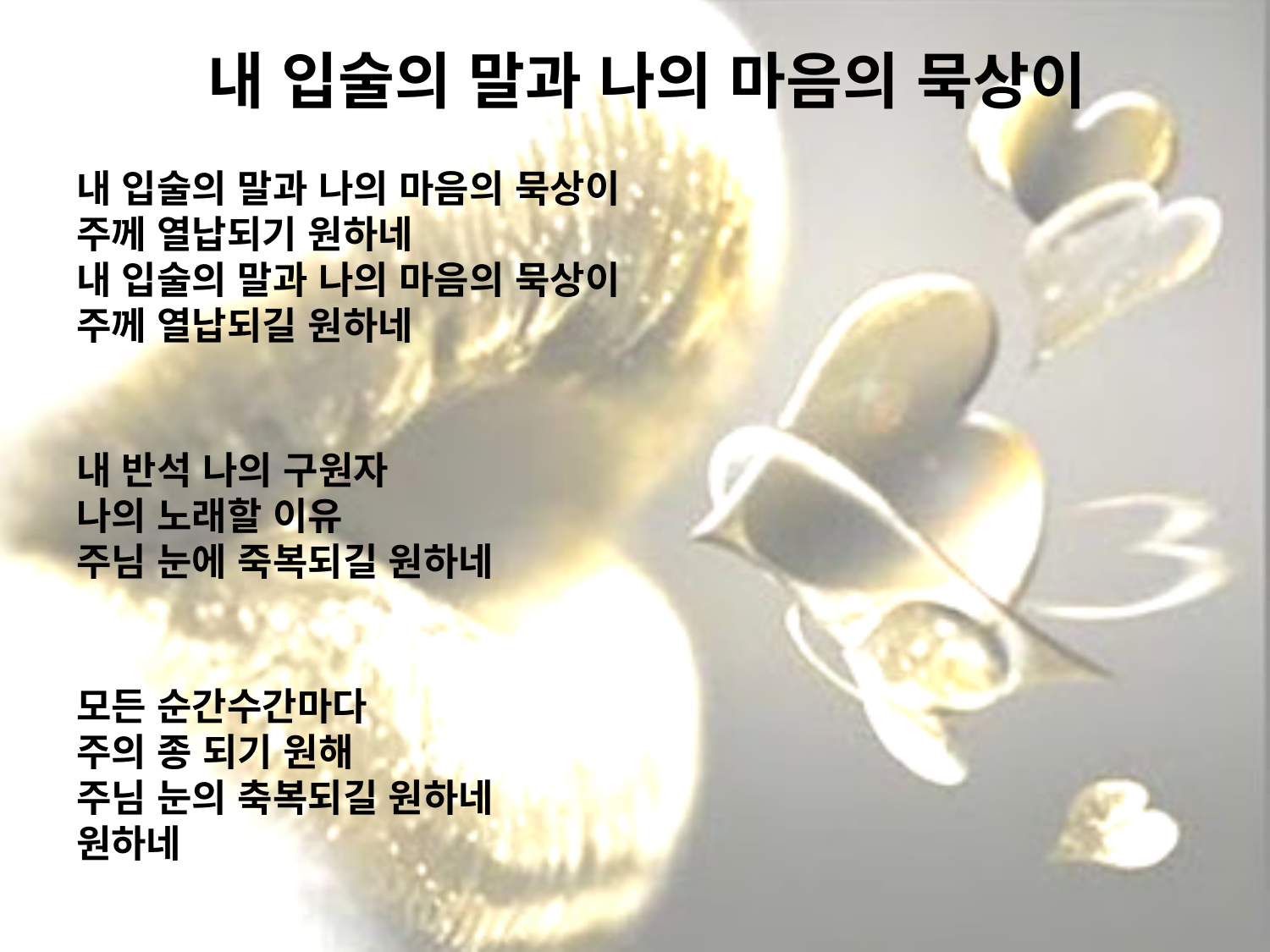

# 내 입술의 말과 나의 마음의 묵상이
내 입술의 말과 나의 마음의 묵상이
주께 열납되기 원하네
내 입술의 말과 나의 마음의 묵상이
주께 열납되길 원하네
내 반석 나의 구원자
나의 노래할 이유
주님 눈에 죽복되길 원하네
모든 순간수간마다
주의 종 되기 원해
주님 눈의 축복되길 원하네
원하네